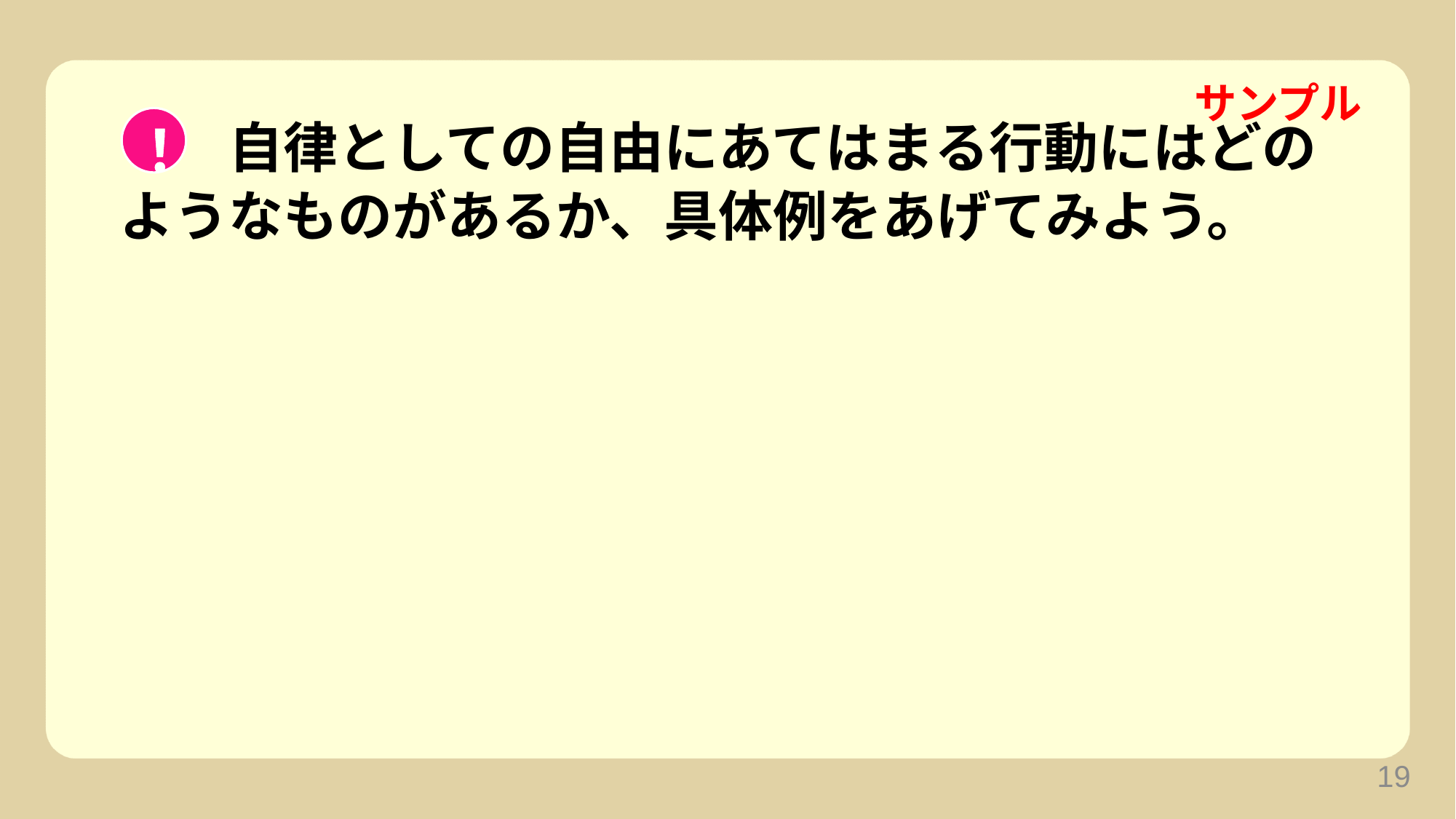

自律としての自由にあてはまる行動にはどのようなものがあるか、具体例をあげてみよう。
！